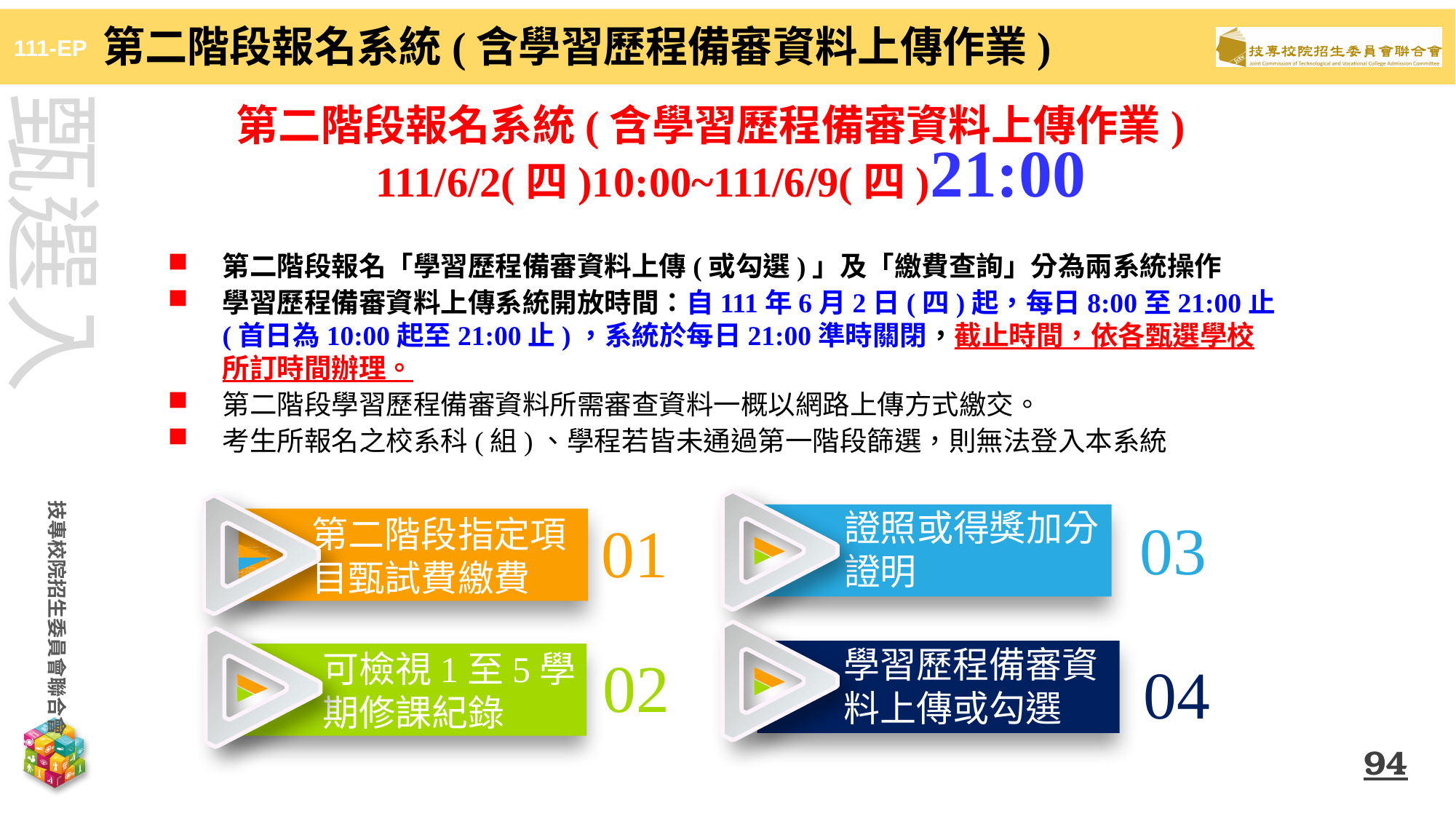

第二階段報名系統(含學習歷程備審資料上傳作業)
第二階段報名系統(含學習歷程備審資料上傳作業) 111/6/2(四)10:00~111/6/9(四)21:00

第二階段報名「學習歷程備審資料上傳(或勾選)」及「繳費查詢」分為兩系統操作
學習歷程備審資料上傳系統開放時間：自111年6月2日(四)起，每日8:00至21:00止(首日為10:00起至21:00止)，系統於每日21:00準時關閉，截止時間，依各甄選學校所訂時間辦理。
第二階段學習歷程備審資料所需審查資料一概以網路上傳方式繳交。
考生所報名之校系科(組)、學程若皆未通過第一階段篩選，則無法登入本系統

PPT模板：www.1ppt.com/moban/                  PPT素材：www.1ppt.com/sucai/
PPT背景：www.1ppt.com/beijing/                   PPT图表：www.1ppt.com/tubiao/
PPT下载：www.1ppt.com/xiazai/                     PPT教程： www.1ppt.com/powerpoint/
资料下载：www.1ppt.com/ziliao/                   范文下载：www.1ppt.com/fanwen/
试卷下载：www.1ppt.com/shiti/                     教案下载：www.1ppt.com/jiaoan/
PPT论坛：www.1ppt.cn                                     PPT课件：www.1ppt.com/kejian/
语文课件：www.1ppt.com/kejian/yuwen/    数学课件：www.1ppt.com/kejian/shuxue/
英语课件：www.1ppt.com/kejian/yingyu/    美术课件：www.1ppt.com/kejian/meishu/
科学课件：www.1ppt.com/kejian/kexue/     物理课件：www.1ppt.com/kejian/wuli/
化学课件：www.1ppt.com/kejian/huaxue/  生物课件：www.1ppt.com/kejian/shengwu/
地理课件：www.1ppt.com/kejian/dili/          历史课件：www.1ppt.com/kejian/lishi/
證照或得獎加分
證明
01

02
可檢視1至5學期修課紀錄

03

第二階段指定項目甄試費繳費

學習歷程備審資料上傳或勾選

04